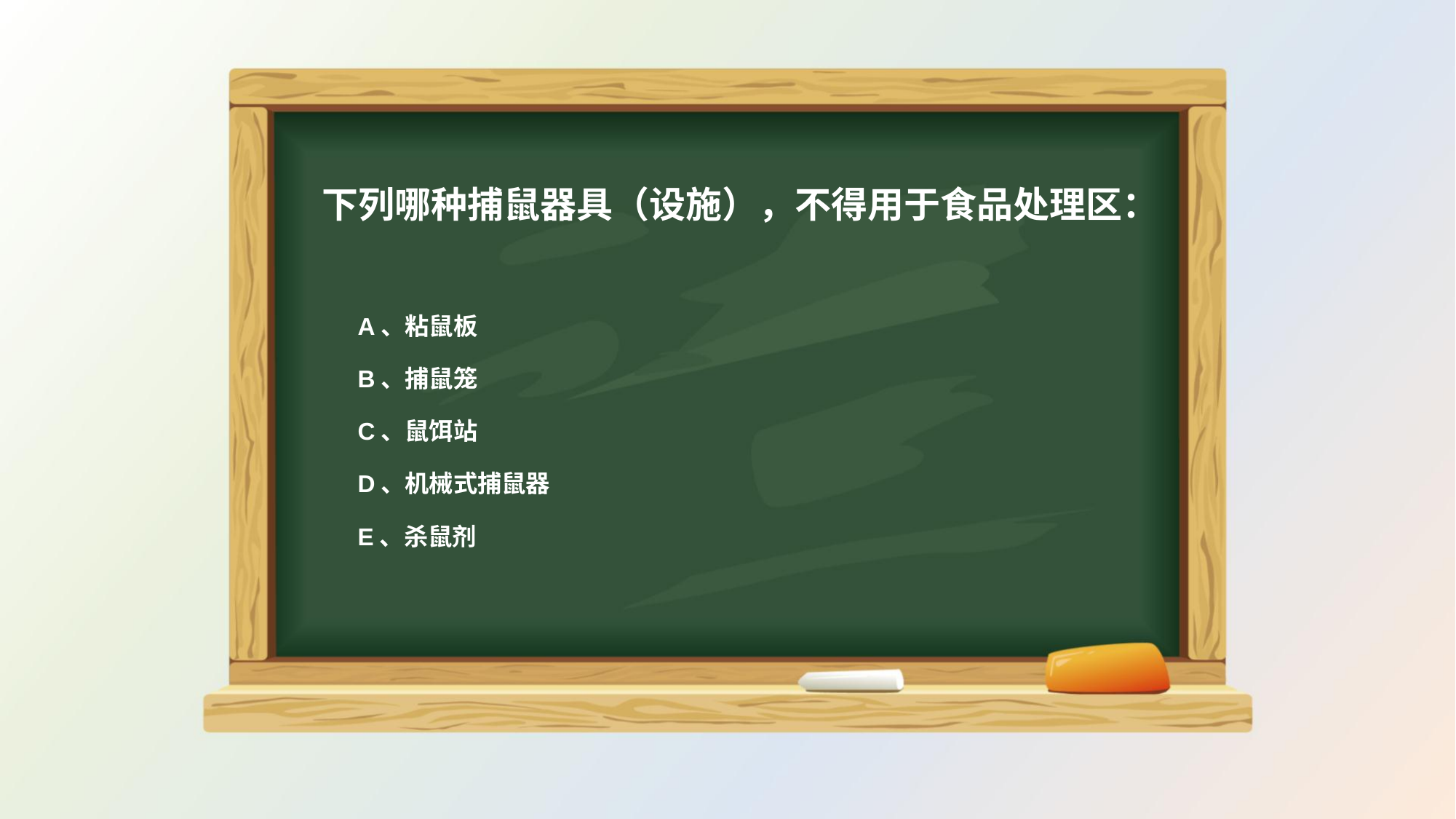

下列哪种捕鼠器具（设施），不得用于食品处理区：
A、粘鼠板
B、捕鼠笼
C、鼠饵站
D、机械式捕鼠器
E、杀鼠剂